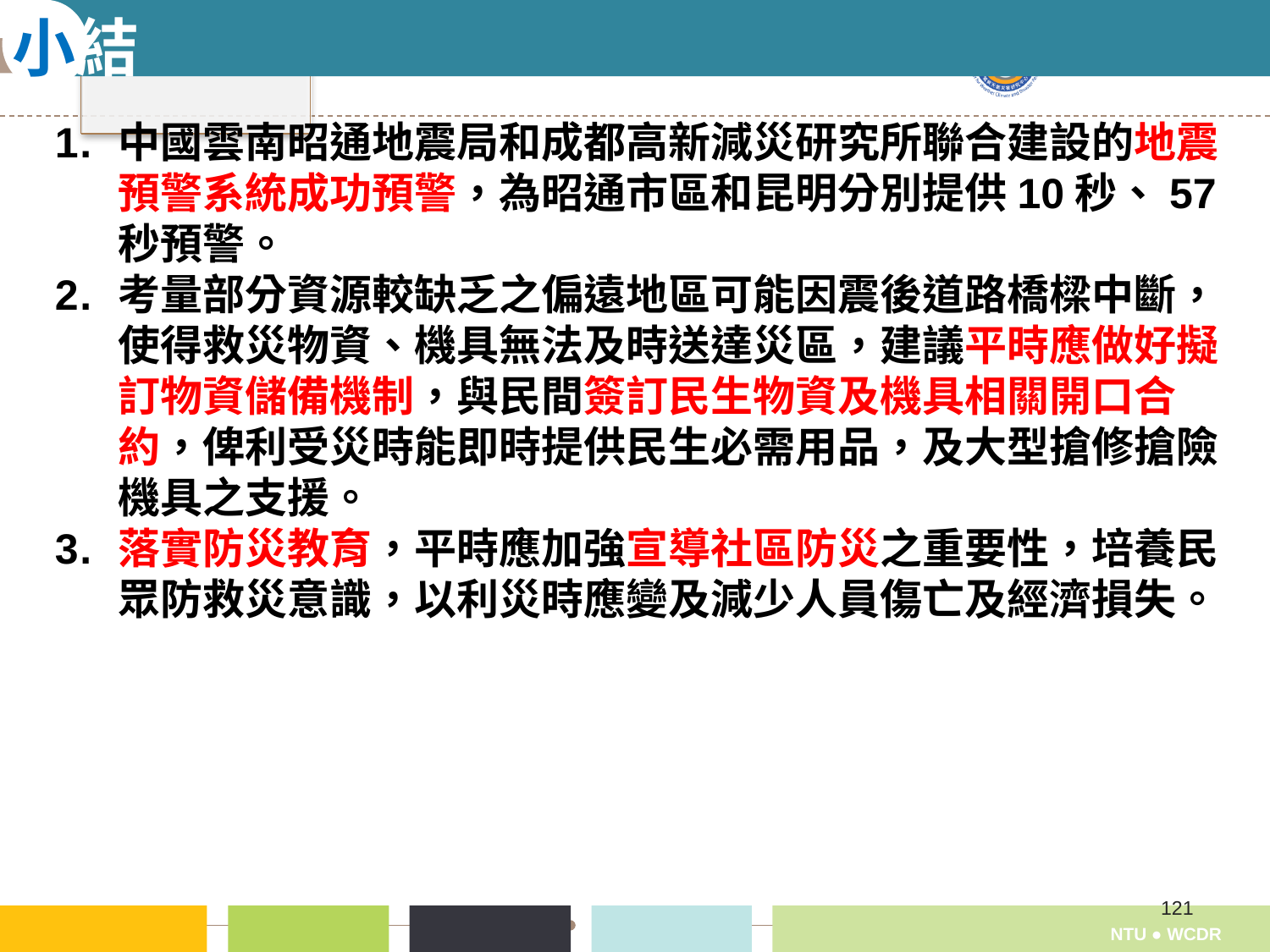

小結
中國雲南昭通地震局和成都高新減災研究所聯合建設的地震預警系統成功預警，為昭通市區和昆明分別提供10秒、57秒預警。
考量部分資源較缺乏之偏遠地區可能因震後道路橋樑中斷，使得救災物資、機具無法及時送達災區，建議平時應做好擬訂物資儲備機制，與民間簽訂民生物資及機具相關開口合約，俾利受災時能即時提供民生必需用品，及大型搶修搶險機具之支援。
落實防災教育，平時應加強宣導社區防災之重要性，培養民眾防救災意識，以利災時應變及減少人員傷亡及經濟損失。
121